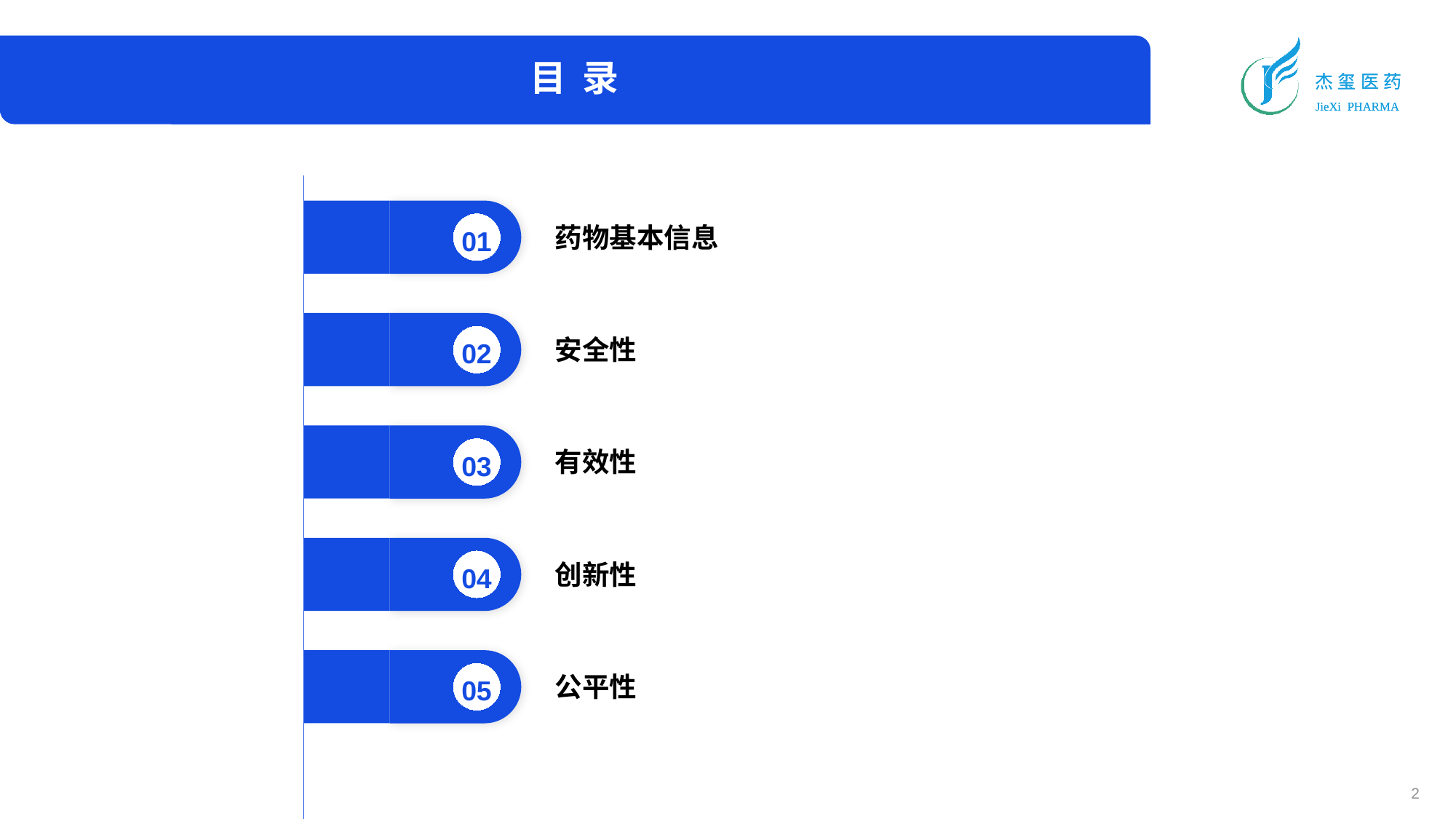

目  录

01
药物基本信息

02
安全性

03
有效性

04
创新性

05
公平性
2